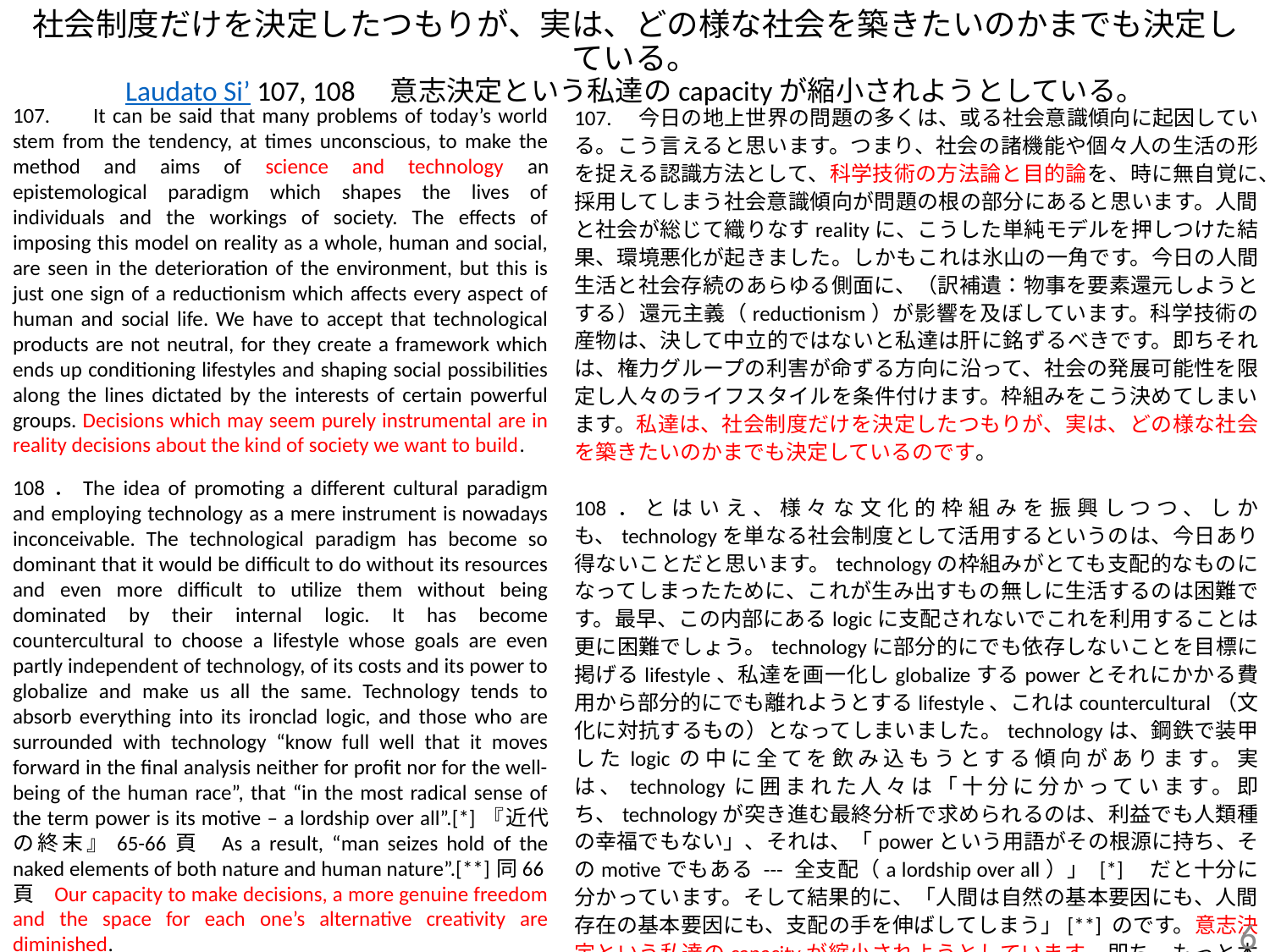

# 社会制度だけを決定したつもりが、実は、どの様な社会を築きたいのかまでも決定している。 Laudato Si’ 107, 108　意志決定という私達のcapacityが縮小されようとしている。
107. 　It can be said that many problems of today’s world stem from the tendency, at times unconscious, to make the method and aims of science and technology an epistemological paradigm which shapes the lives of individuals and the workings of society. The effects of imposing this model on reality as a whole, human and social, are seen in the deterioration of the environment, but this is just one sign of a reductionism which affects every aspect of human and social life. We have to accept that technological products are not neutral, for they create a framework which ends up conditioning lifestyles and shaping social possibilities along the lines dictated by the interests of certain powerful groups. Decisions which may seem purely instrumental are in reality decisions about the kind of society we want to build.
108．The idea of promoting a different cultural paradigm and employing technology as a mere instrument is nowadays inconceivable. The technological paradigm has become so dominant that it would be difficult to do without its resources and even more difficult to utilize them without being dominated by their internal logic. It has become countercultural to choose a lifestyle whose goals are even partly independent of technology, of its costs and its power to globalize and make us all the same. Technology tends to absorb everything into its ironclad logic, and those who are surrounded with technology “know full well that it moves forward in the final analysis neither for profit nor for the well-being of the human race”, that “in the most radical sense of the term power is its motive – a lordship over all”.[*]『近代の終末』65-66頁  As a result, “man seizes hold of the naked elements of both nature and human nature”.[**]同66頁   Our capacity to make decisions, a more genuine freedom and the space for each one’s alternative creativity are diminished.
107.　今日の地上世界の問題の多くは、或る社会意識傾向に起因している。こう言えると思います。つまり、社会の諸機能や個々人の生活の形を捉える認識方法として、科学技術の方法論と目的論を、時に無自覚に、採用してしまう社会意識傾向が問題の根の部分にあると思います。人間と社会が総じて織りなすrealityに、こうした単純モデルを押しつけた結果、環境悪化が起きました。しかもこれは氷山の一角です。今日の人間生活と社会存続のあらゆる側面に、（訳補遺：物事を要素還元しようとする）還元主義（reductionism）が影響を及ぼしています。科学技術の産物は、決して中立的ではないと私達は肝に銘ずるべきです。即ちそれは、権力グループの利害が命ずる方向に沿って、社会の発展可能性を限定し人々のライフスタイルを条件付けます。枠組みをこう決めてしまいます。私達は、社会制度だけを決定したつもりが、実は、どの様な社会を築きたいのかまでも決定しているのです。

108．とはいえ、様々な文化的枠組みを振興しつつ、しかも、technologyを単なる社会制度として活用するというのは、今日あり得ないことだと思います。technologyの枠組みがとても支配的なものになってしまったために、これが生み出すもの無しに生活するのは困難です。最早、この内部にあるlogicに支配されないでこれを利用することは更に困難でしょう。technologyに部分的にでも依存しないことを目標に掲げるlifestyle、私達を画一化しglobalizeするpowerとそれにかかる費用から部分的にでも離れようとするlifestyle、これはcountercultural（文化に対抗するもの）となってしまいました。technologyは、鋼鉄で装甲したlogicの中に全てを飲み込もうとする傾向があります。実は、technologyに囲まれた人々は「十分に分かっています。即ち、technologyが突き進む最終分析で求められるのは、利益でも人類種の幸福でもない」、それは、「powerという用語がその根源に持ち、そのmotiveでもある --- 全支配（a lordship over all）」 [*]　だと十分に分かっています。そして結果的に、「人間は自然の基本要因にも、人間存在の基本要因にも、支配の手を伸ばしてしまう」[**] のです。意志決定という私達のcapacityが縮小されようとしています。即ち、もっと本物であるfreedom、換言すれば、各自が選択肢を持って発揮する創造力が展開するための空間、これが縮小されようとしています。
6